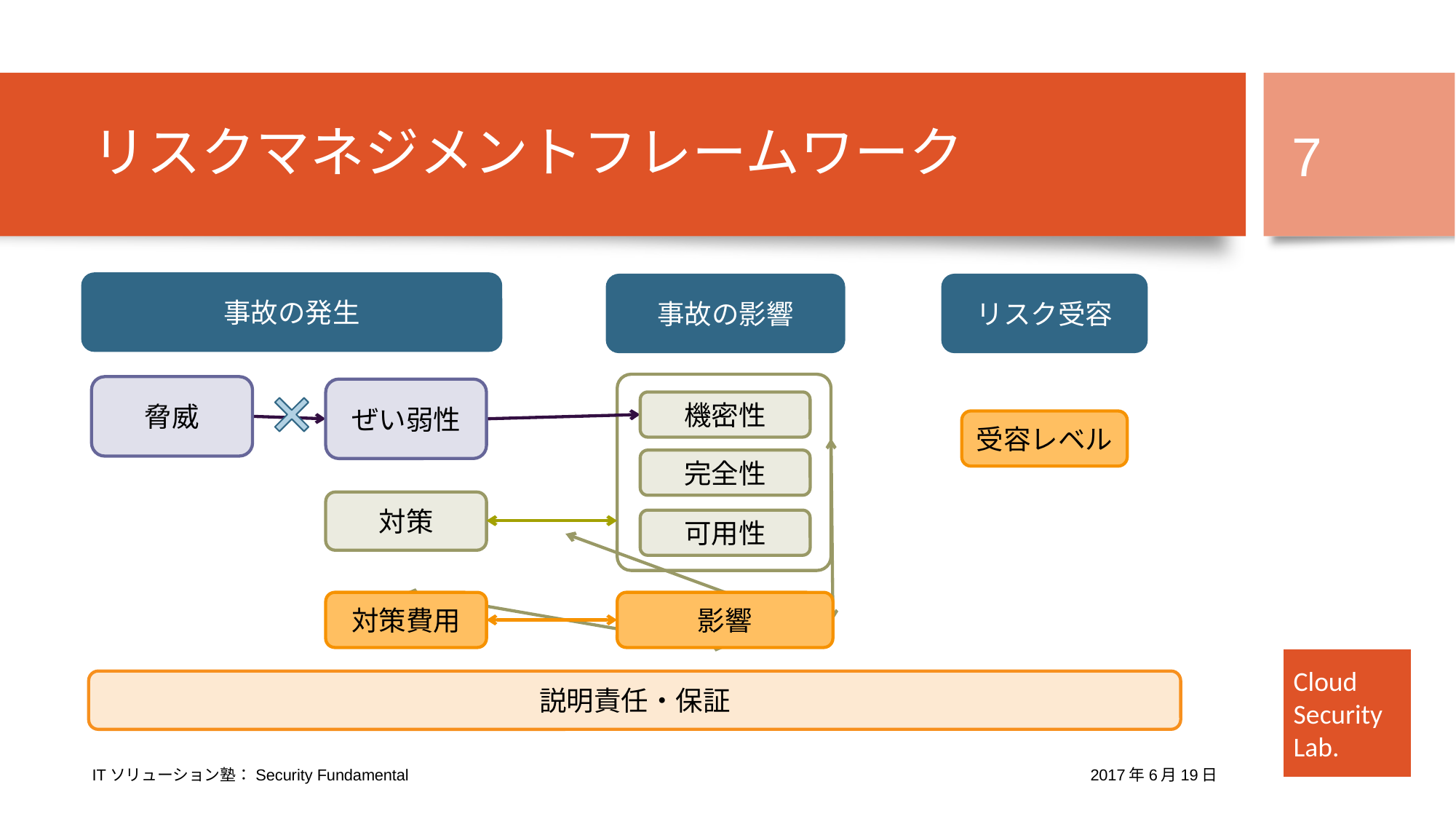

# リスクマネジメントフレームワーク
7
事故の発生
事故の影響
リスク受容

脅威
ぜい弱性
機密性

受容レベル
完全性
対策
可用性
対策費用
影響
説明責任・保証
2017年6月19日
ITソリューション塾：Security Fundamental